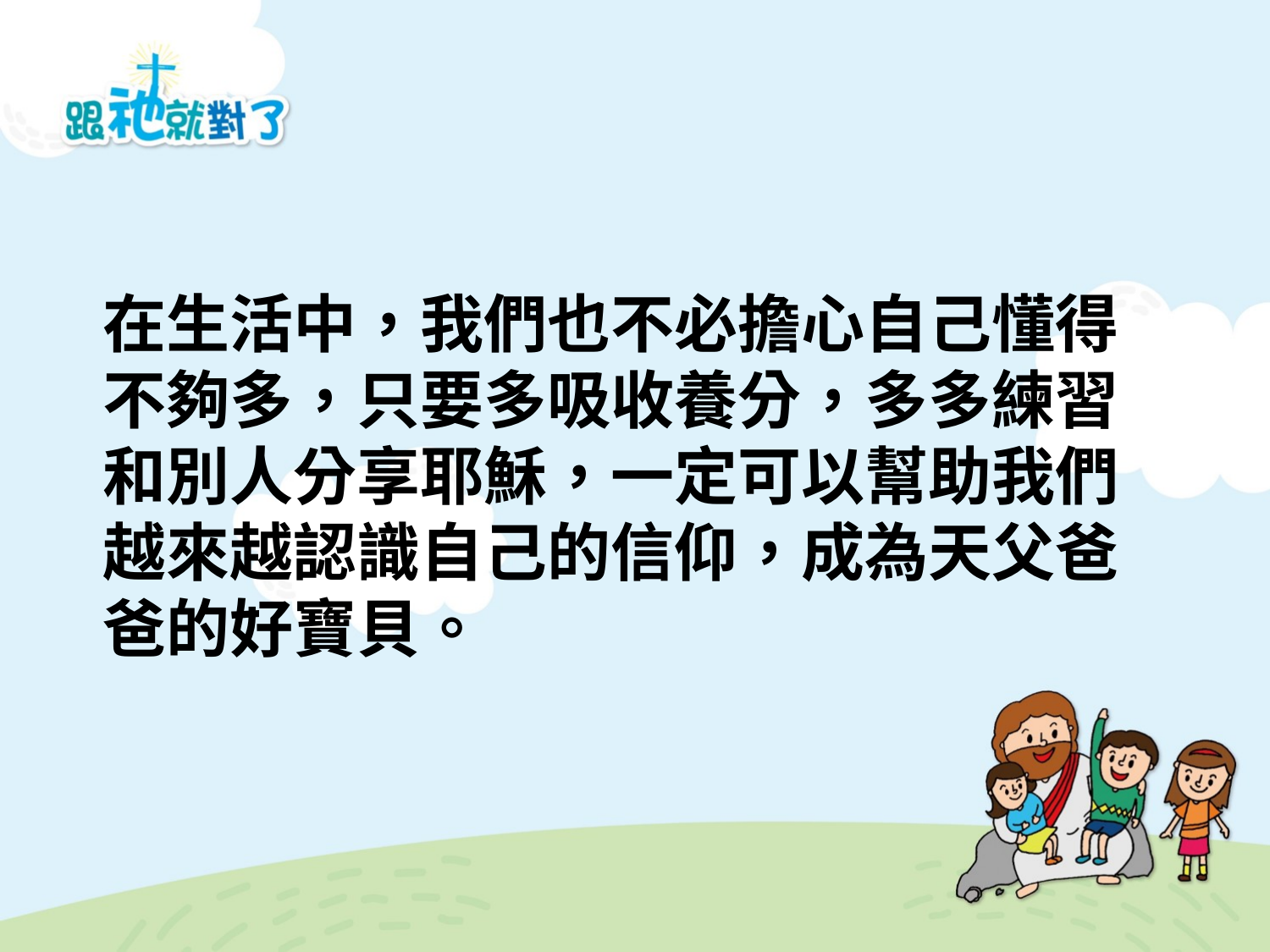

在生活中，我們也不必擔心自己懂得不夠多，只要多吸收養分，多多練習和別人分享耶穌，一定可以幫助我們越來越認識自己的信仰，成為天父爸爸的好寶貝。